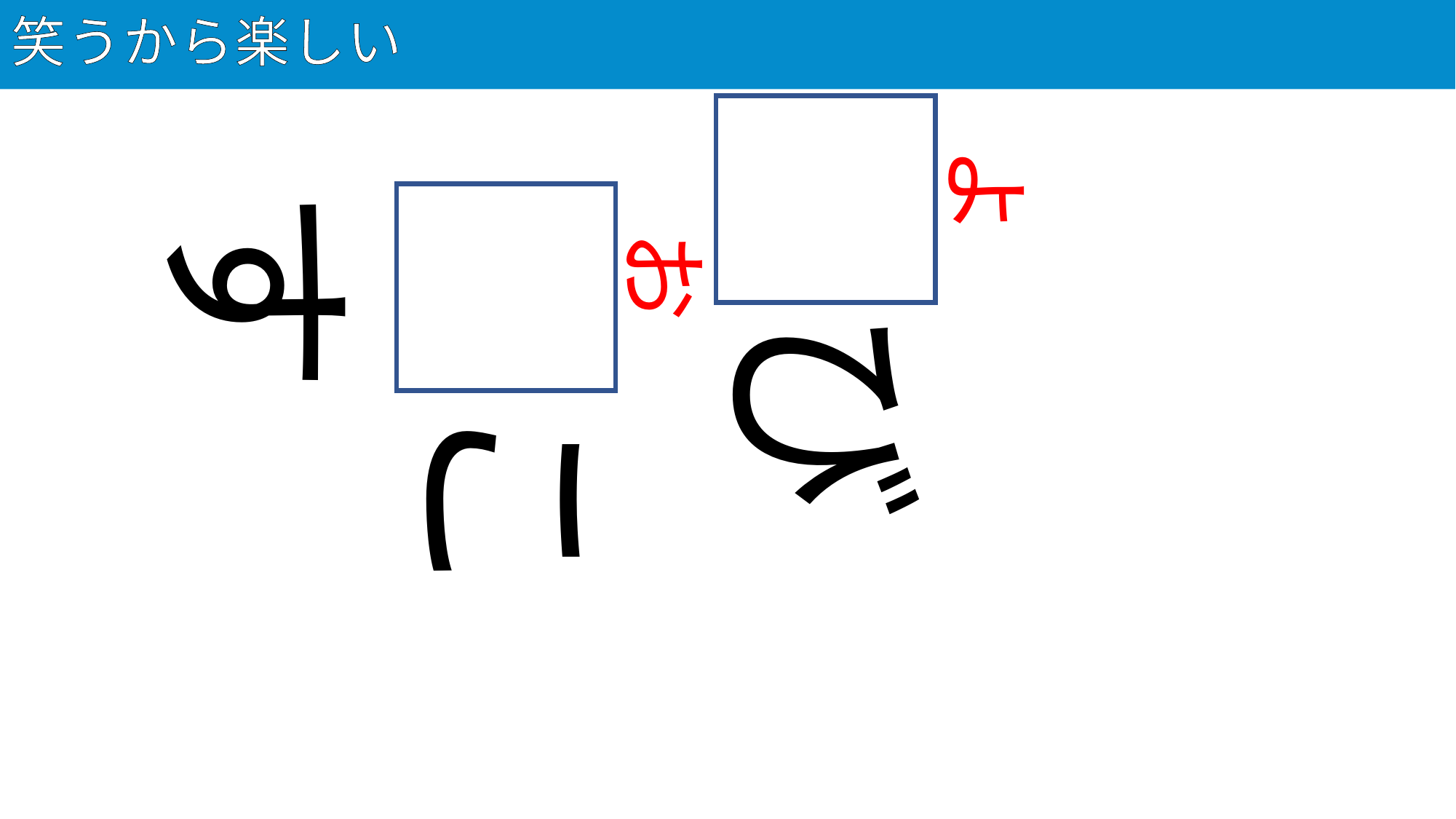

# 笑うから楽しい
42
呼び

よ
起こす

お